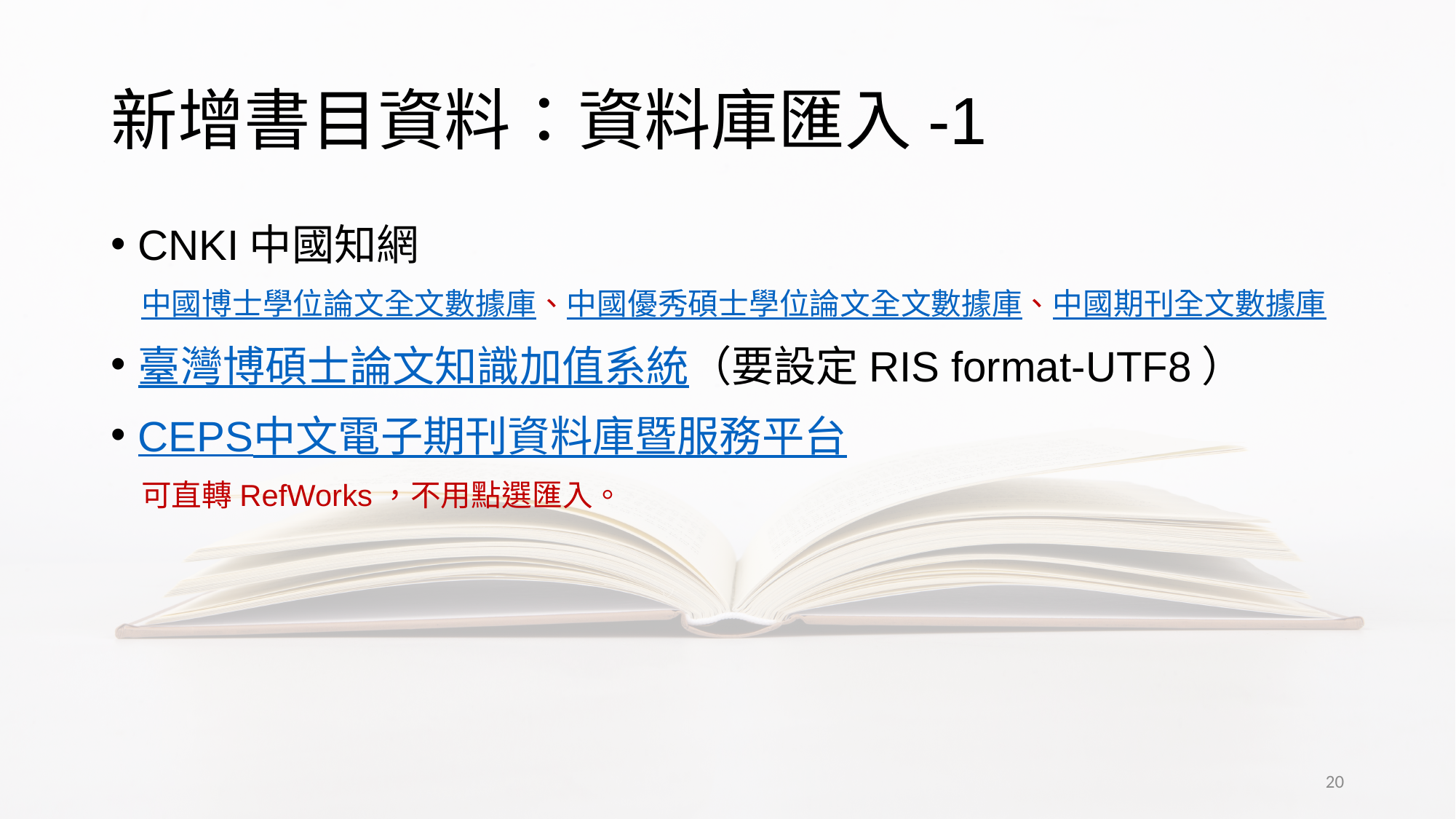

# 新增書目資料：資料庫匯入-1
CNKI中國知網
　中國博士學位論文全文數據庫、中國優秀碩士學位論文全文數據庫、中國期刊全文數據庫
臺灣博碩士論文知識加值系統（要設定RIS format-UTF8）
CEPS中文電子期刊資料庫暨服務平台
　可直轉RefWorks，不用點選匯入。

20